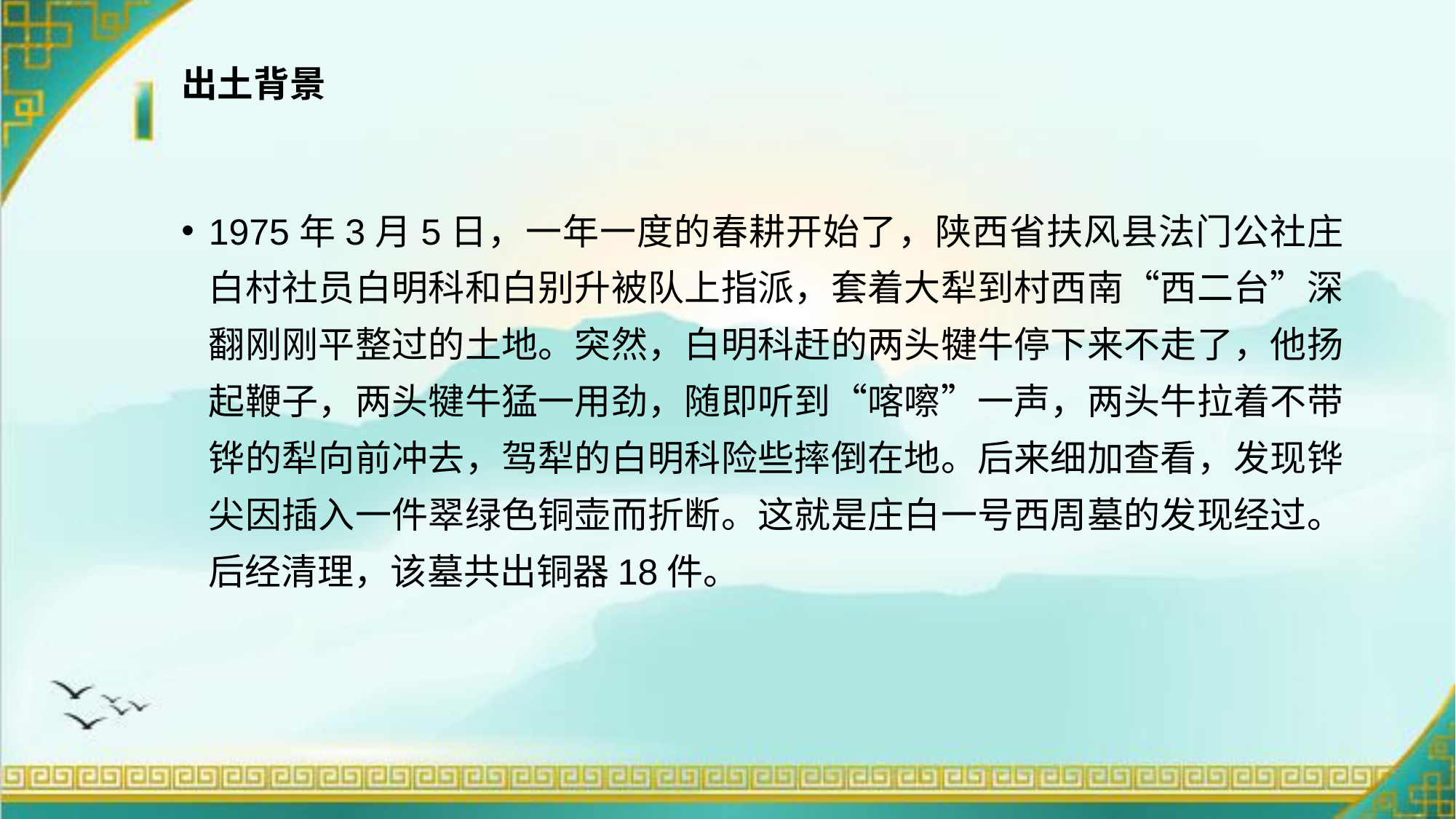

# 出土背景
1975年3月5日，一年一度的春耕开始了，陕西省扶风县法门公社庄白村社员白明科和白别升被队上指派，套着大犁到村西南“西二台”深翻刚刚平整过的土地。突然，白明科赶的两头犍牛停下来不走了，他扬起鞭子，两头犍牛猛一用劲，随即听到“喀嚓”一声，两头牛拉着不带铧的犁向前冲去，驾犁的白明科险些摔倒在地。后来细加查看，发现铧尖因插入一件翠绿色铜壶而折断。这就是庄白一号西周墓的发现经过。后经清理，该墓共出铜器18件。